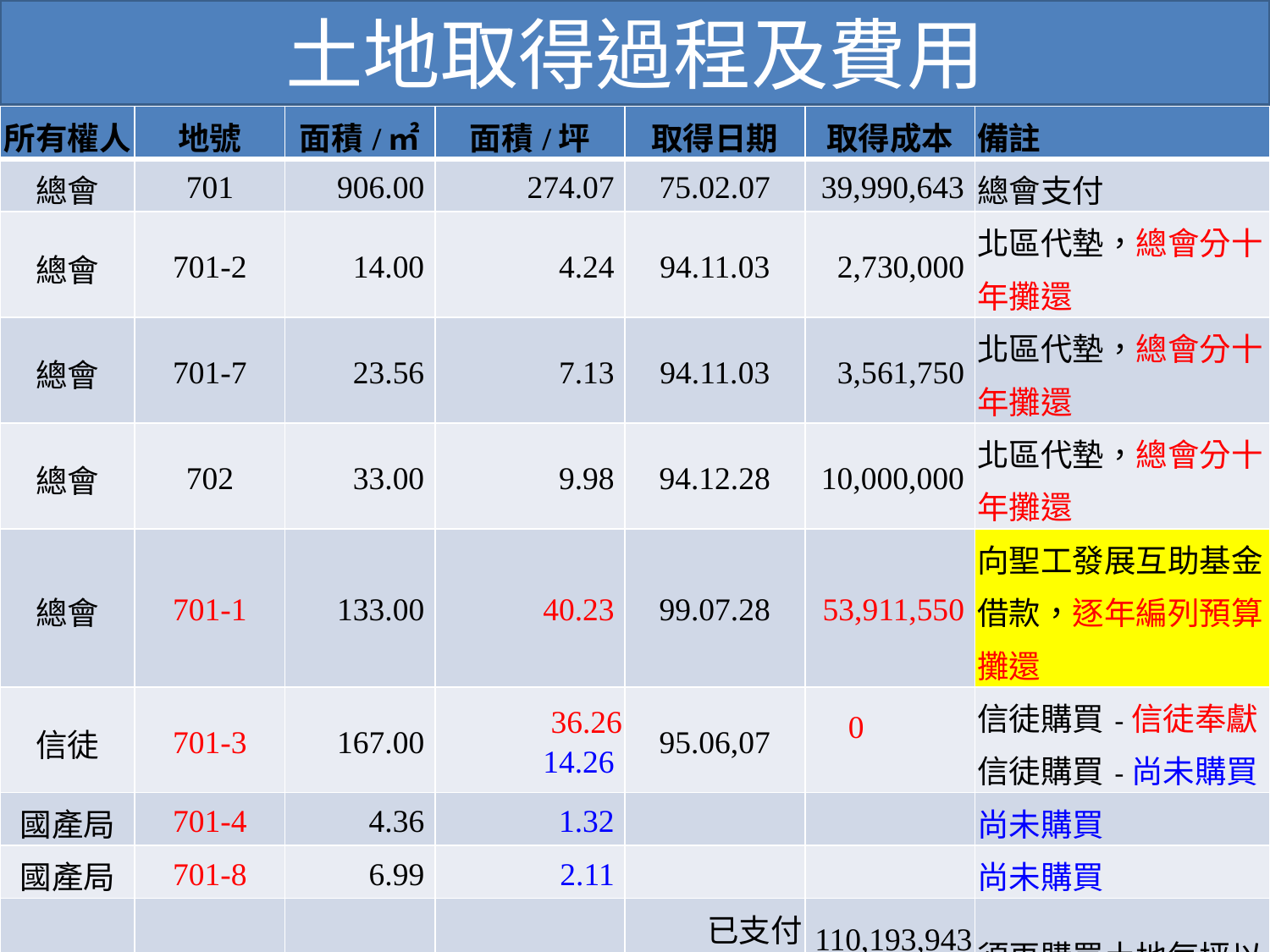

# 土地取得過程及費用
| 所有權人 | 地號 | 面積/㎡ | 面積/坪 | 取得日期 | 取得成本 | 備註 |
| --- | --- | --- | --- | --- | --- | --- |
| 總會 | 701 | 906.00 | 274.07 | 75.02.07 | 39,990,643 | 總會支付 |
| 總會 | 701-2 | 14.00 | 4.24 | 94.11.03 | 2,730,000 | 北區代墊，總會分十年攤還 |
| 總會 | 701-7 | 23.56 | 7.13 | 94.11.03 | 3,561,750 | 北區代墊，總會分十年攤還 |
| 總會 | 702 | 33.00 | 9.98 | 94.12.28 | 10,000,000 | 北區代墊，總會分十年攤還 |
| 總會 | 701-1 | 133.00 | 40.23 | 99.07.28 | 53,911,550 | 向聖工發展互助基金借款，逐年編列預算攤還 |
| 信徒 | 701-3 | 167.00 | 36.26 14.26 | 95.06,07 | 0 | 信徒購買-信徒奉獻 信徒購買-尚未購買 |
| 國產局 | 701-4 | 4.36 | 1.32 |  |  | 尚未購買 |
| 國產局 | 701-8 | 6.99 | 2.11 |  |  | 尚未購買 |
| 總面積 |  | 1,287.91 | 389.59 | 已支付 尚待支付 總計 | 110,193,943 23,704,600 133,898,543 | 須再購買土地每坪以134萬估算 |